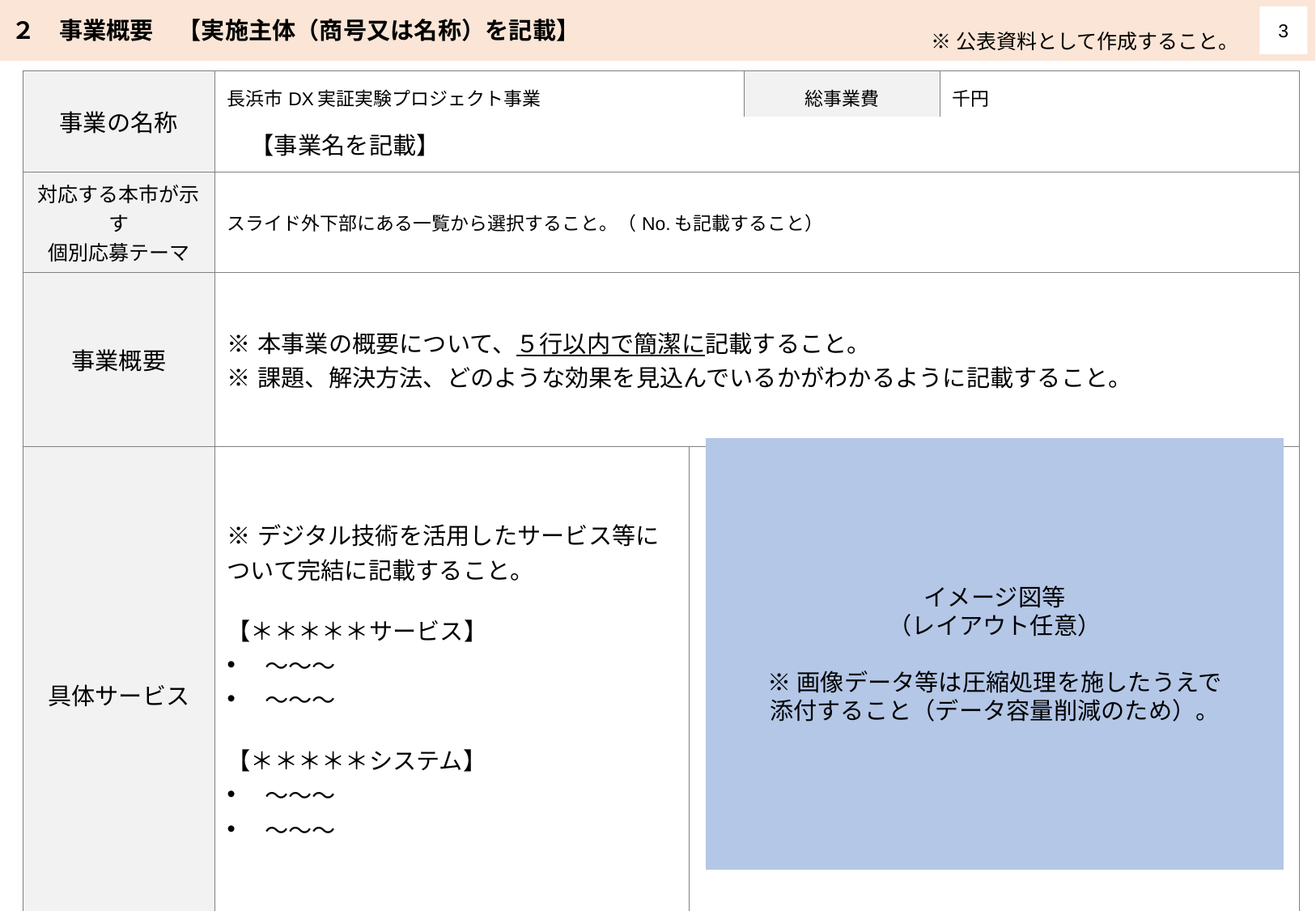

２　事業概要　【実施主体（商号又は名称）を記載】
3
※公表資料として作成すること。
| 事業の名称 | 長浜市DX実証実験プロジェクト事業 |  | 総事業費 | 千円 |
| --- | --- | --- | --- | --- |
|  | 【事業名を記載】 |  |  |  |
| 対応する本市が示す 個別応募テーマ | スライド外下部にある一覧から選択すること。（No.も記載すること） |  |  |  |
| 事業概要 | ※本事業の概要について、５行以内で簡潔に記載すること。 ※課題、解決方法、どのような効果を見込んでいるかがわかるように記載すること。 |  |  |  |
| 具体サービス | ※デジタル技術を活用したサービス等について完結に記載すること。 【＊＊＊＊＊サービス】 ～～～ ～～～ 【＊＊＊＊＊システム】 ～～～ ～～～ |  |  |  |
イメージ図等
（レイアウト任意）

※画像データ等は圧縮処理を施したうえで
添付すること（データ容量削減のため）。
個別応募テーマ
01 市民の身近に図書館サービスがある体制づくり
02 子ども読書活動の活性化
03 地域資料サービスの実践
04 ごみ収集等に関する緊急連絡等の円滑化
05 ごみの不適正排出・不法投棄の防止対策
06 テクノロジーを活用したカラスの追い払い等
07 デジタルによる重層的支援体制の整備
08 AIを活用した心の健康に関する悩み相談事業
09 AIを活用したゲートキーパーの養成・レベルアップ事業
10 予防接種予診票の電子化・予防接種記録と接種スケジュールの管理及び接種勧奨の電子化
11 人工衛星データを活用した農地パトロールや作付調査
12 地域公共交通の運行状況の見える化
13 デマンド型乗合タクシー運行管理業務の効率化
14-1 フリー提案（①多様で柔軟な「働き方の創造」プロジェクト）
14-2 フリー提案（②長浜に人を呼び込む「活躍の場創出」プロジェクト）
14-3 フリー提案（③子どもと若者を包括的に応援する「未来のこども育成」プロジェクト）
14-4 フリー提案（④それぞれの地域が魅力を高め合う「持続的なまちづくり」プロジェクト）